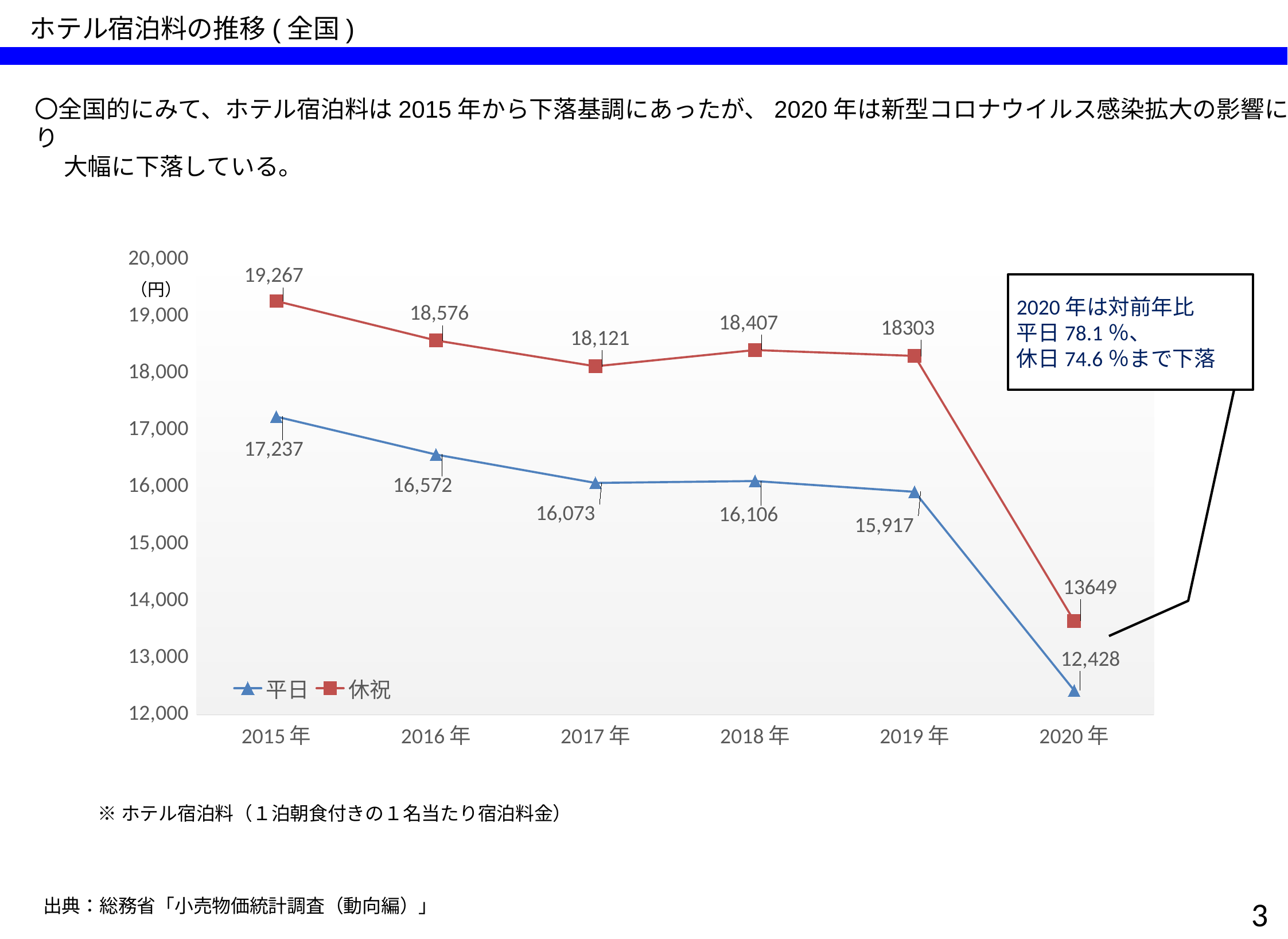

ホテル宿泊料の推移(全国)
〇全国的にみて、ホテル宿泊料は2015年から下落基調にあったが、2020年は新型コロナウイルス感染拡大の影響により
　 大幅に下落している。

### Chart

| Category | 平日 | 休祝 |
|---|---|---|
| 2015年 | 17237.0 | 19267.0 |
| 2016年 | 16572.0 | 18576.0 |
| 2017年 | 16073.0 | 18121.0 |
| 2018年 | 16106.0 | 18407.0 |
| 2019年 | 15917.0 | 18303.0 |
| 2020年 | 12428.0 | 13649.0 |
（円）
2020年は対前年比
平日78.1％、
休日74.6％まで下落
※ホテル宿泊料（１泊朝食付きの１名当たり宿泊料金）
 3
 出典：総務省「小売物価統計調査（動向編）」